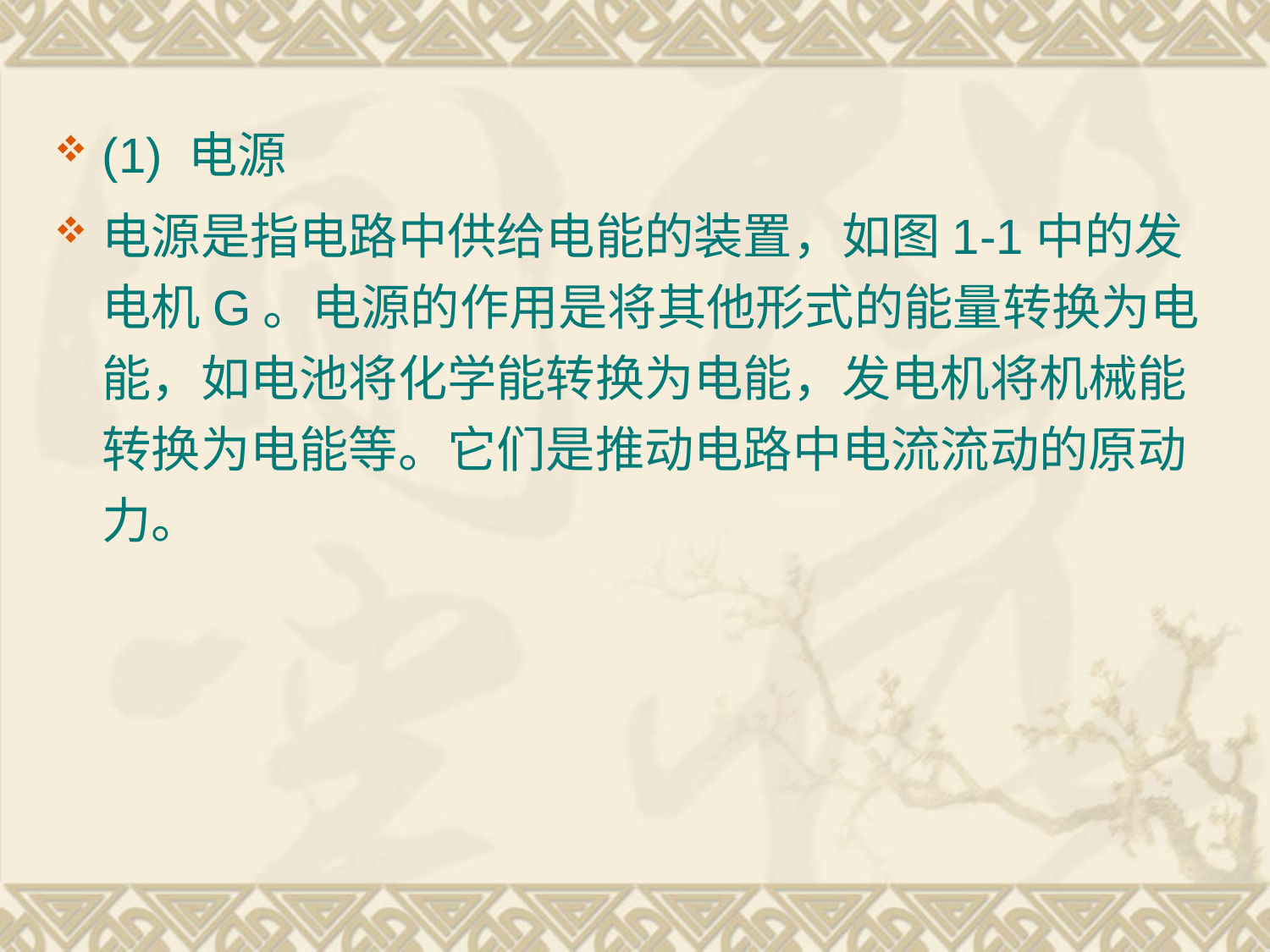

(1) 电源
电源是指电路中供给电能的装置，如图1-1中的发电机G。电源的作用是将其他形式的能量转换为电能，如电池将化学能转换为电能，发电机将机械能转换为电能等。它们是推动电路中电流流动的原动力。